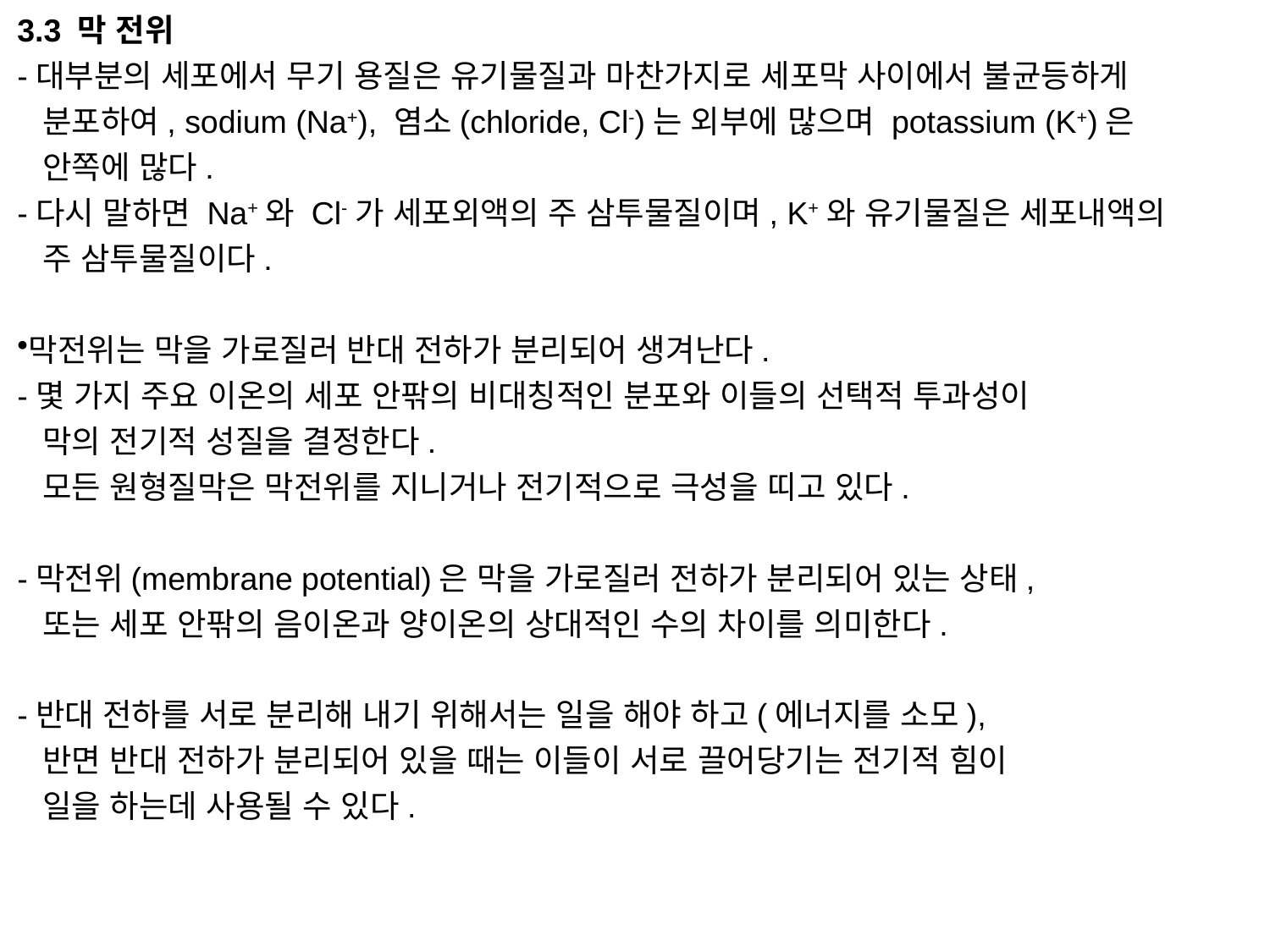

3.3 막 전위
-대부분의 세포에서 무기 용질은 유기물질과 마찬가지로 세포막 사이에서 불균등하게
  분포하여, sodium (Na+), 염소(chloride, Cl-)는 외부에 많으며 potassium (K+)은
  안쪽에 많다.
-다시 말하면 Na+와 Cl-가 세포외액의 주 삼투물질이며, K+와 유기물질은 세포내액의
  주 삼투물질이다.

막전위는 막을 가로질러 반대 전하가 분리되어 생겨난다.
-몇 가지 주요 이온의 세포 안팎의 비대칭적인 분포와 이들의 선택적 투과성이
  막의 전기적 성질을 결정한다.
  모든 원형질막은 막전위를 지니거나 전기적으로 극성을 띠고 있다.

-막전위(membrane potential)은 막을 가로질러 전하가 분리되어 있는 상태,
  또는 세포 안팎의 음이온과 양이온의 상대적인 수의 차이를 의미한다.

-반대 전하를 서로 분리해 내기 위해서는 일을 해야 하고(에너지를 소모),
  반면 반대 전하가 분리되어 있을 때는 이들이 서로 끌어당기는 전기적 힘이
  일을 하는데 사용될 수 있다.